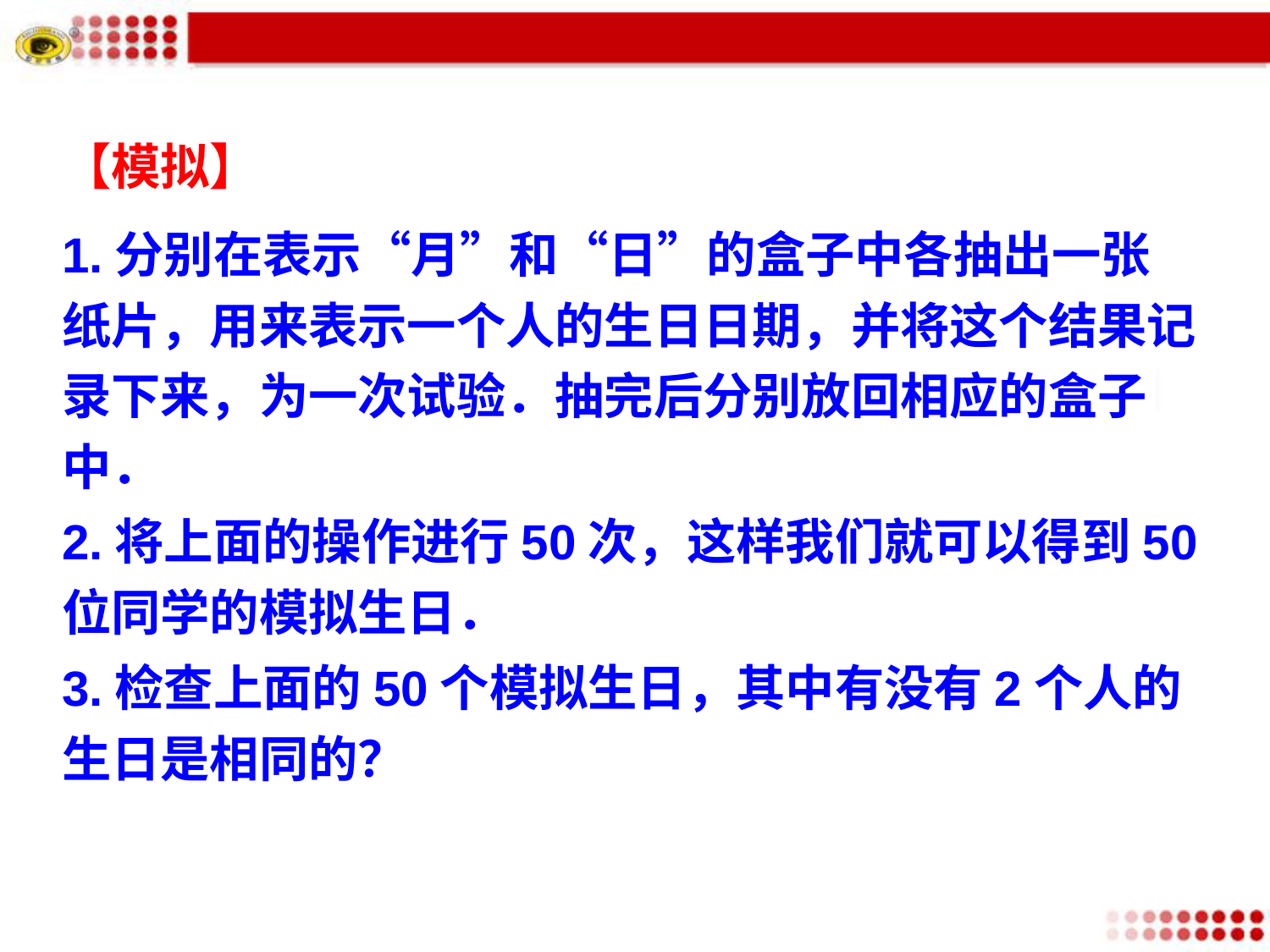

【模拟】
1.分别在表示“月”和“日”的盒子中各抽出一张纸片，用来表示一个人的生日日期，并将这个结果记录下来，为一次试验．抽完后分别放回相应的盒子中．
2.将上面的操作进行50次，这样我们就可以得到50位同学的模拟生日．
3.检查上面的50个模拟生日，其中有没有2个人的生日是相同的？